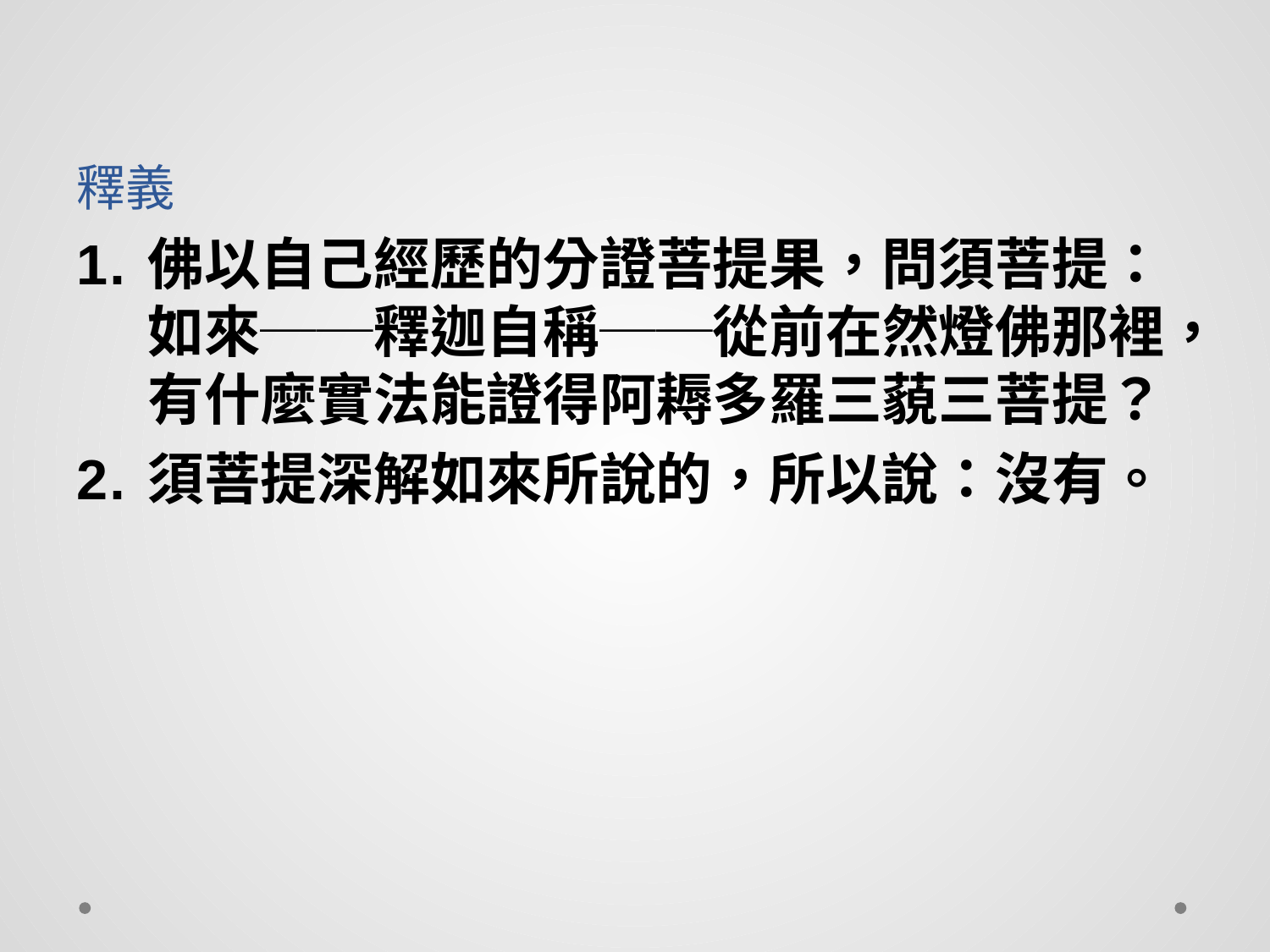

# 釋義
佛以自己經歷的分證菩提果，問須菩提：如來──釋迦自稱──從前在然燈佛那裡，有什麼實法能證得阿耨多羅三藐三菩提？
須菩提深解如來所說的，所以說：沒有。